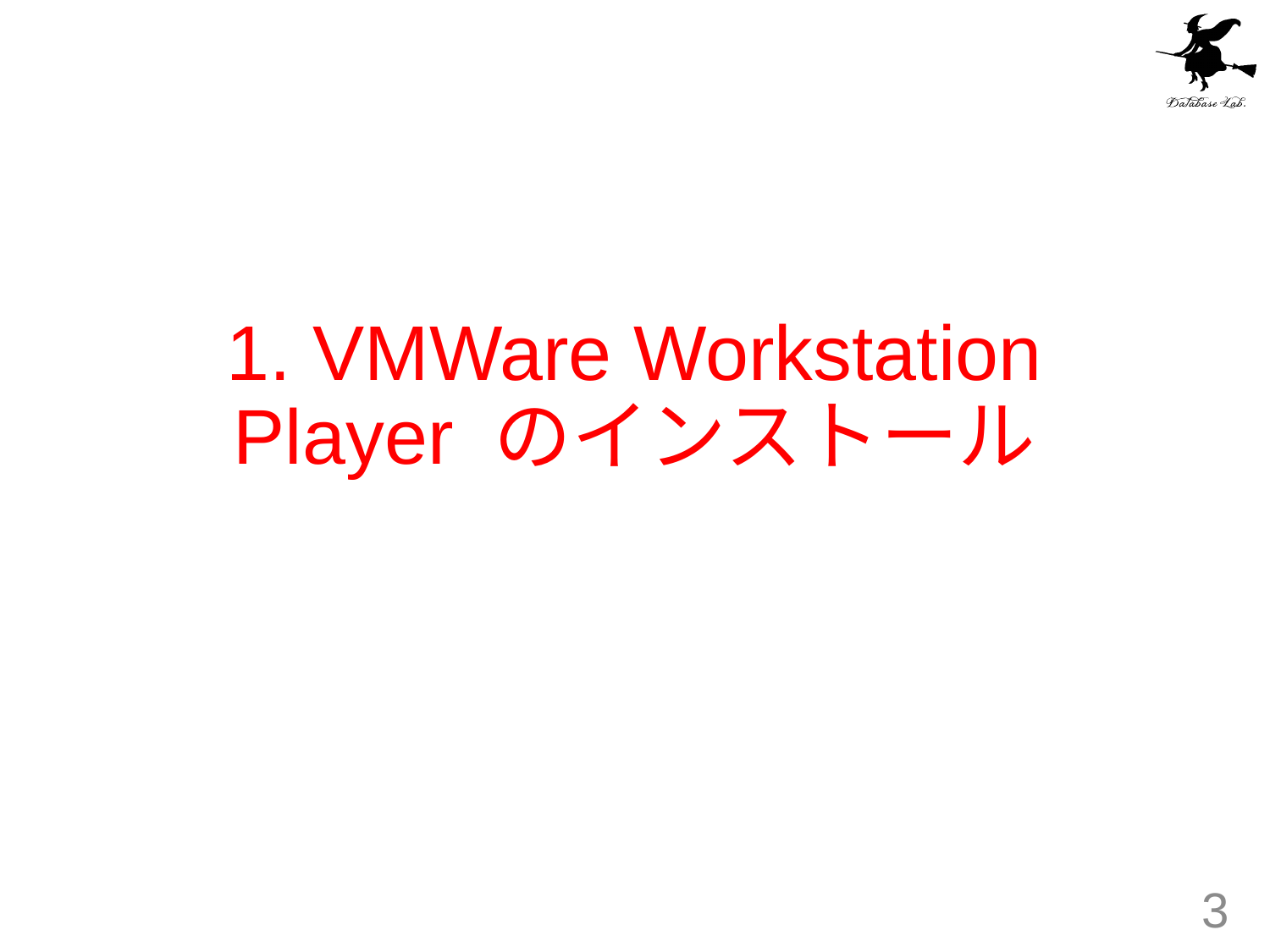

# 1. VMWare Workstation Player のインストール

3